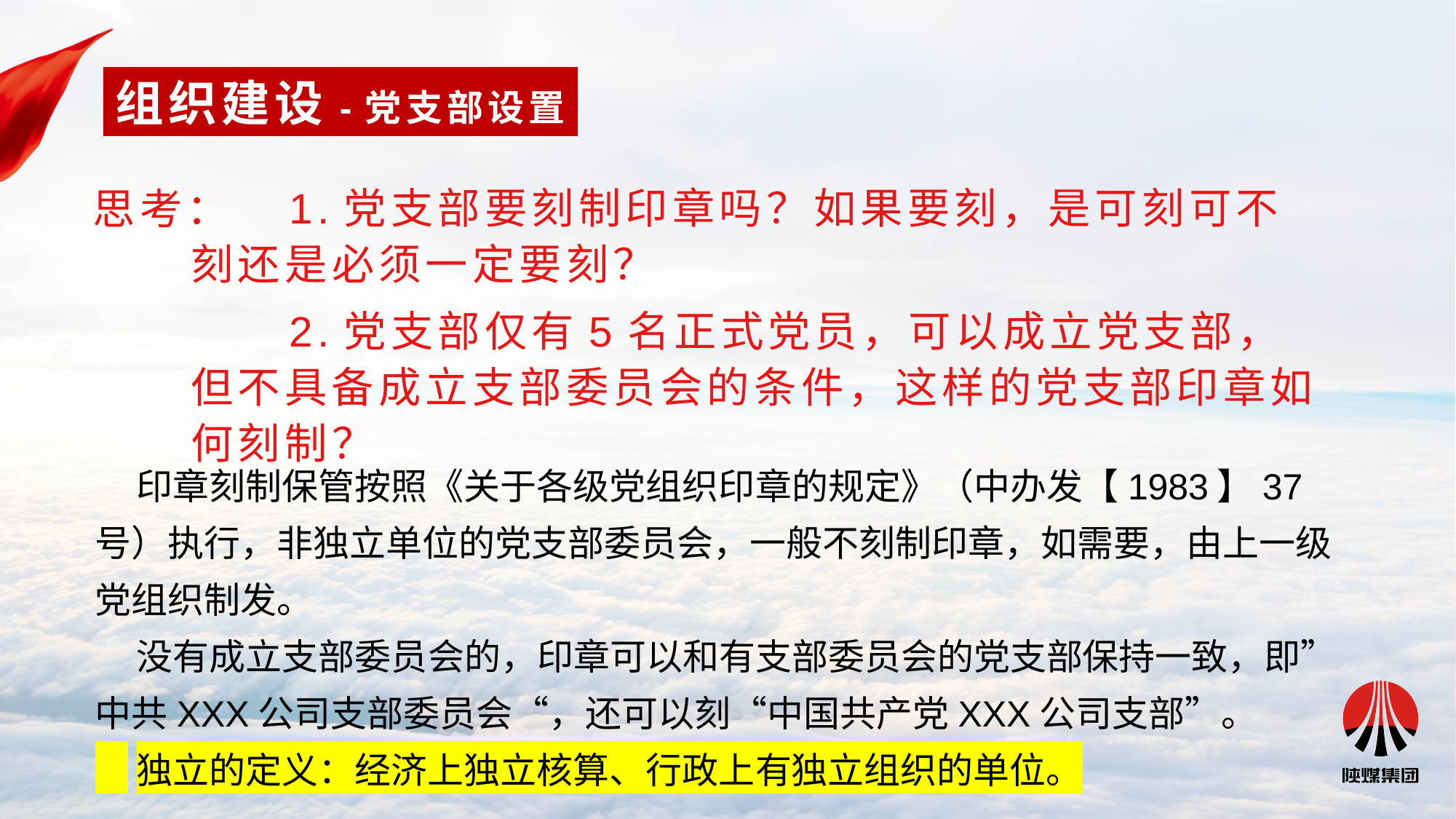

组织建设-党支部设置
      1.党支部要刻制印章吗？如果要刻，是可刻可不刻还是必须一定要刻？
思考：
      2.党支部仅有5名正式党员，可以成立党支部，但不具备成立支部委员会的条件，这样的党支部印章如何刻制？
    印章刻制保管按照《关于各级党组织印章的规定》（中办发【1983】37号）执行，非独立单位的党支部委员会，一般不刻制印章，如需要，由上一级党组织制发。
    没有成立支部委员会的，印章可以和有支部委员会的党支部保持一致，即”中共XXX公司支部委员会“，还可以刻“中国共产党XXX公司支部”。
    独立的定义：经济上独立核算、行政上有独立组织的单位。